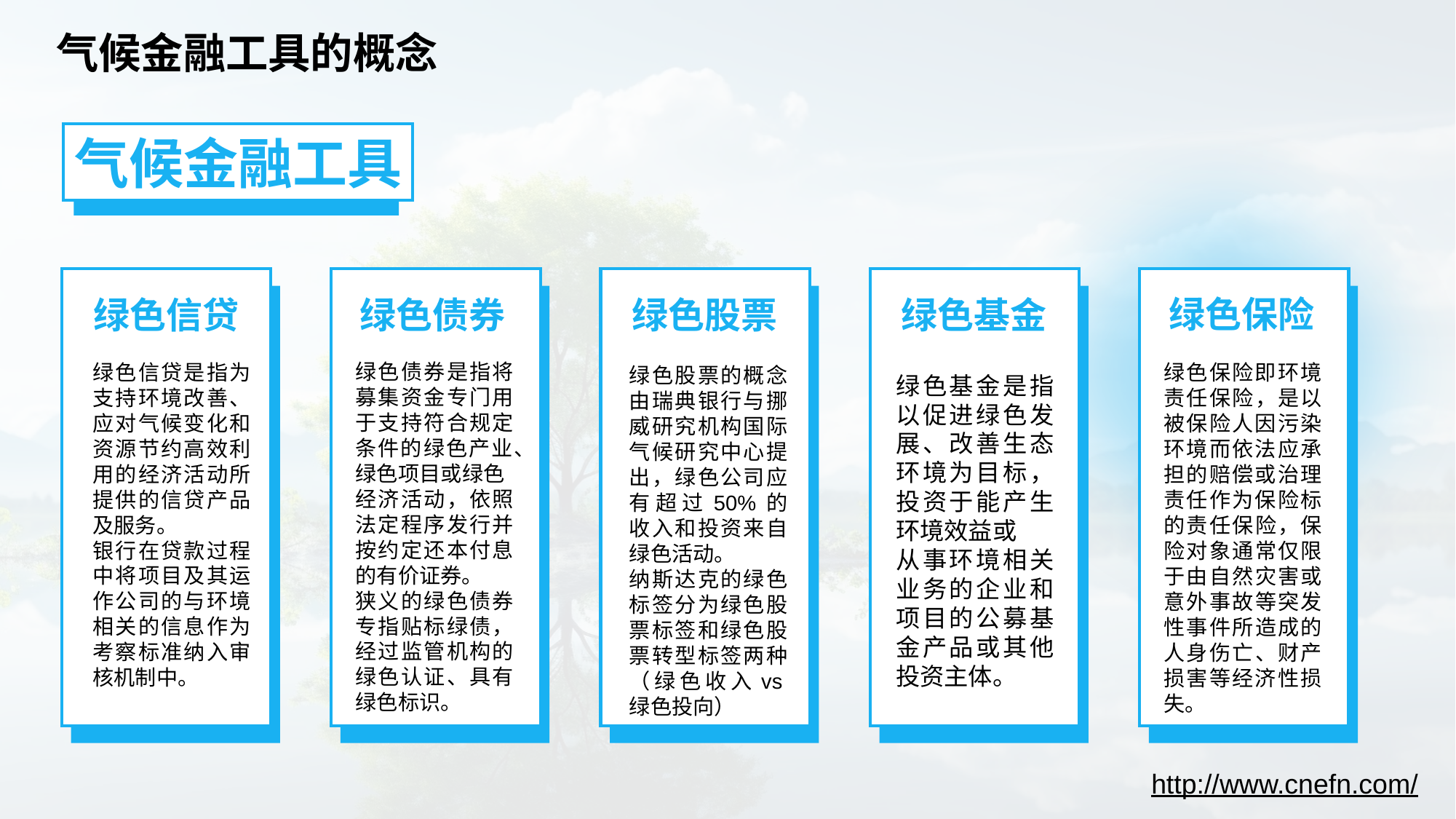

# 气候金融工具的概念

气候金融工具

绿色信贷
绿色信贷是指为支持环境改善、应对气候变化和资源节约高效利用的经济活动所提供的信贷产品及服务。
银行在贷款过程中将项目及其运作公司的与环境相关的信息作为考察标准纳入审核机制中。

绿色保险
绿色债券
绿色股票
绿色基金
绿色债券是指将募集资金专门用于支持符合规定条件的绿色产业、绿色项目或绿色
经济活动，依照法定程序发行并按约定还本付息的有价证券。
狭义的绿色债券专指贴标绿债，经过监管机构的绿色认证、具有绿色标识。
绿色保险即环境责任保险，是以被保险人因污染环境而依法应承担的赔偿或治理责任作为保险标的责任保险，保险对象通常仅限于由自然灾害或意外事故等突发性事件所造成的人身伤亡、财产损害等经济性损失。
绿色股票的概念由瑞典银行与挪威研究机构国际气候研究中心提出，绿色公司应有超过50%的收入和投资来自绿色活动。
纳斯达克的绿色标签分为绿色股票标签和绿色股票转型标签两种（绿色收入vs绿色投向）
绿色基金是指以促进绿色发展、改善生态环境为目标，投资于能产生环境效益或
从事环境相关业务的企业和项目的公募基金产品或其他投资主体。